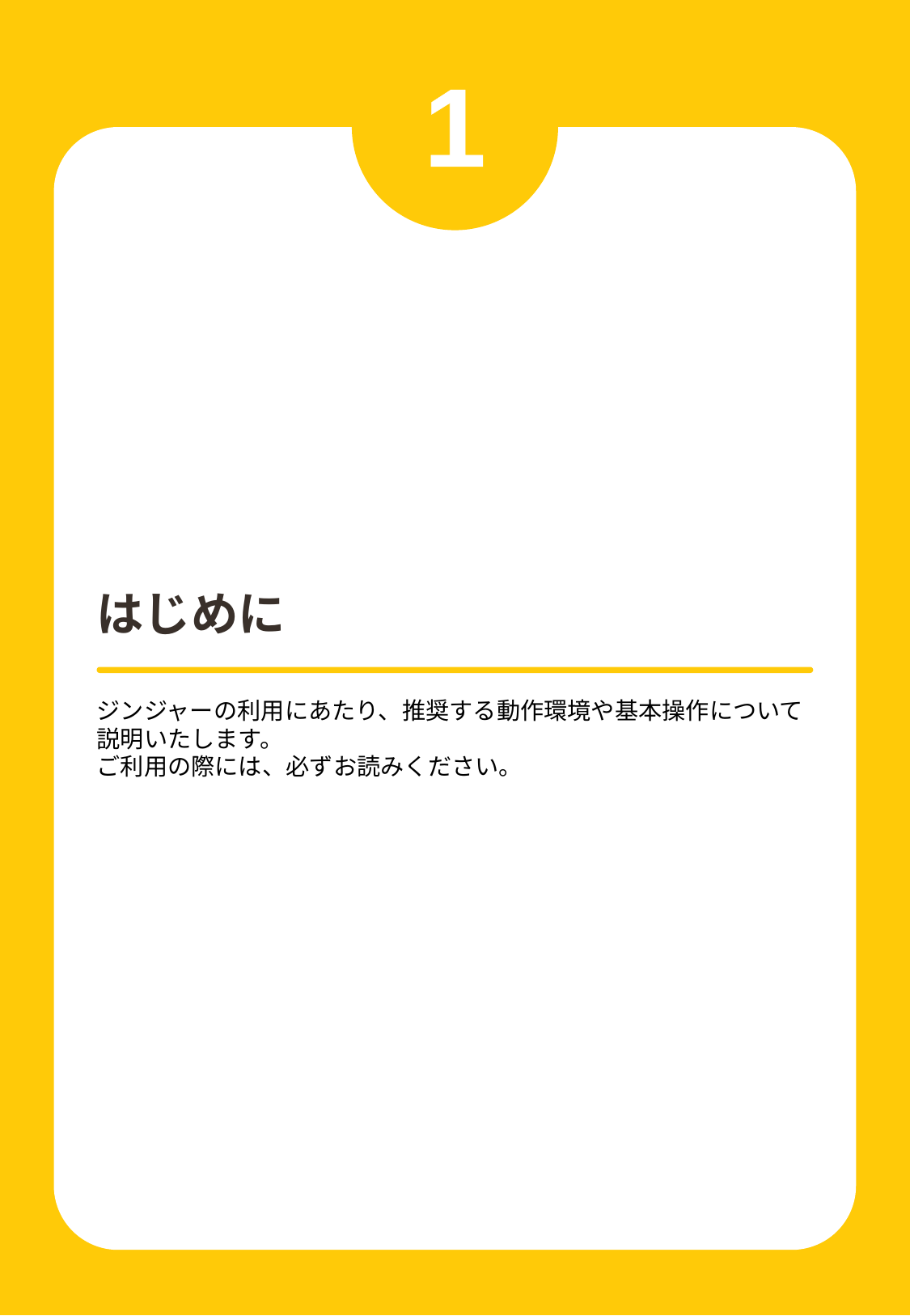

1

はじめに

ジンジャーの利用にあたり、推奨する動作環境や基本操作について説明いたします。
ご利用の際には、必ずお読みください。